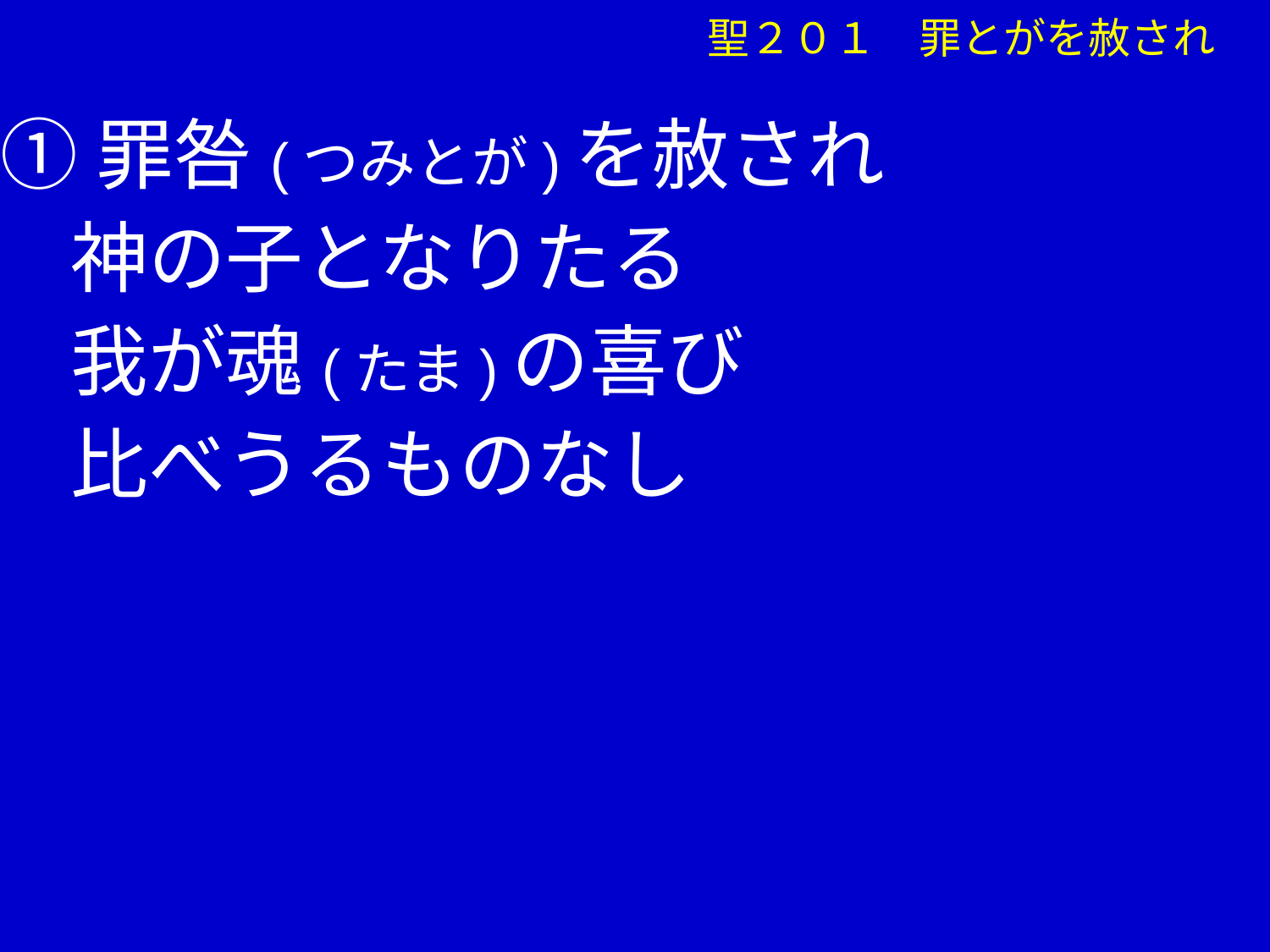

聖２０１　罪とがを赦され
①罪咎(つみとが)を赦され
   神の子となりたる
   我が魂(たま)の喜び
   比べうるものなし